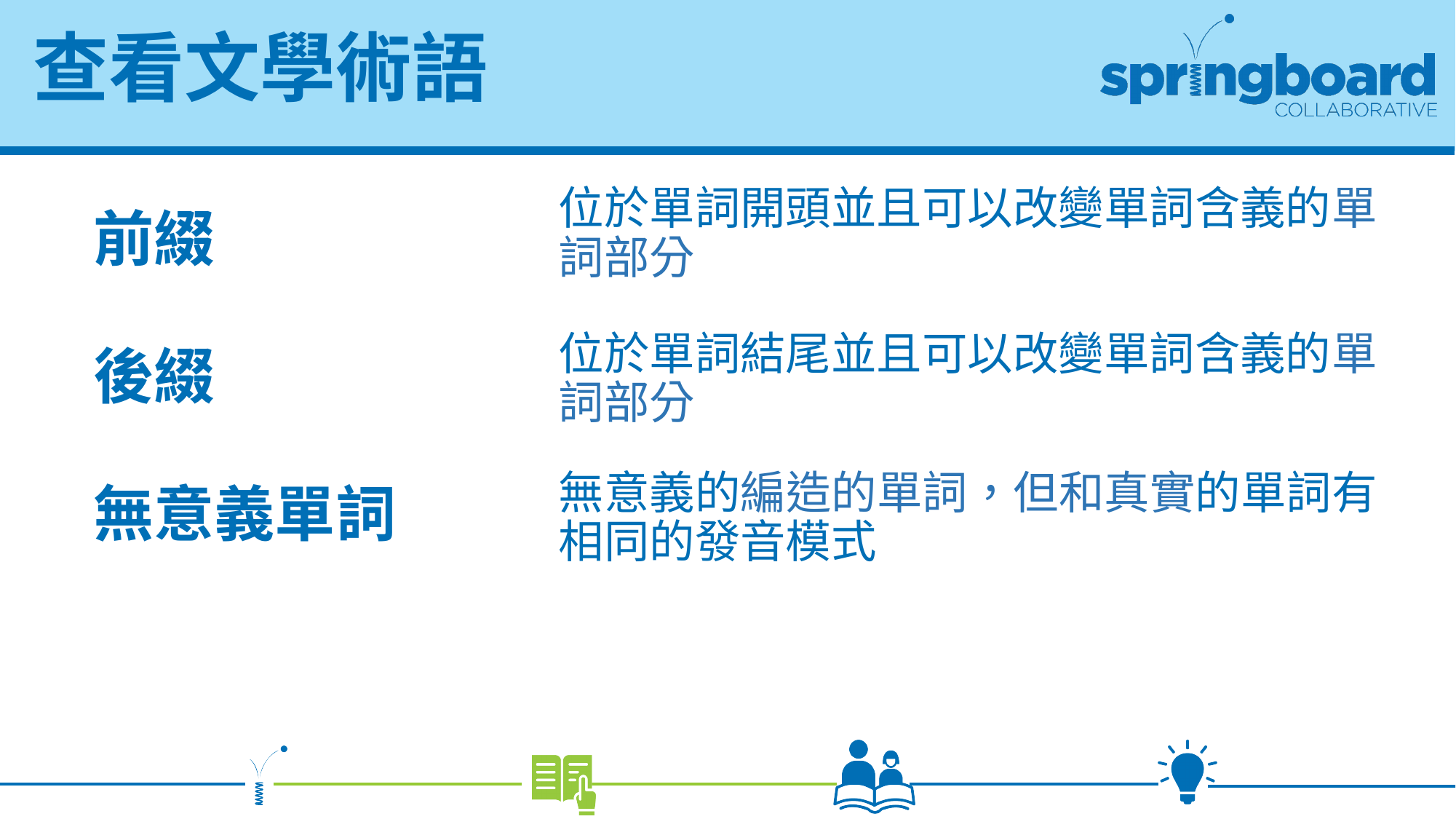

# 查看文學術語
位於單詞開頭並且可以改變單詞含義的單詞部分
前綴
後綴
位於單詞結尾並且可以改變單詞含義的單詞部分
無意義單詞
無意義的編造的單詞，但和真實的單詞有相同的發音模式